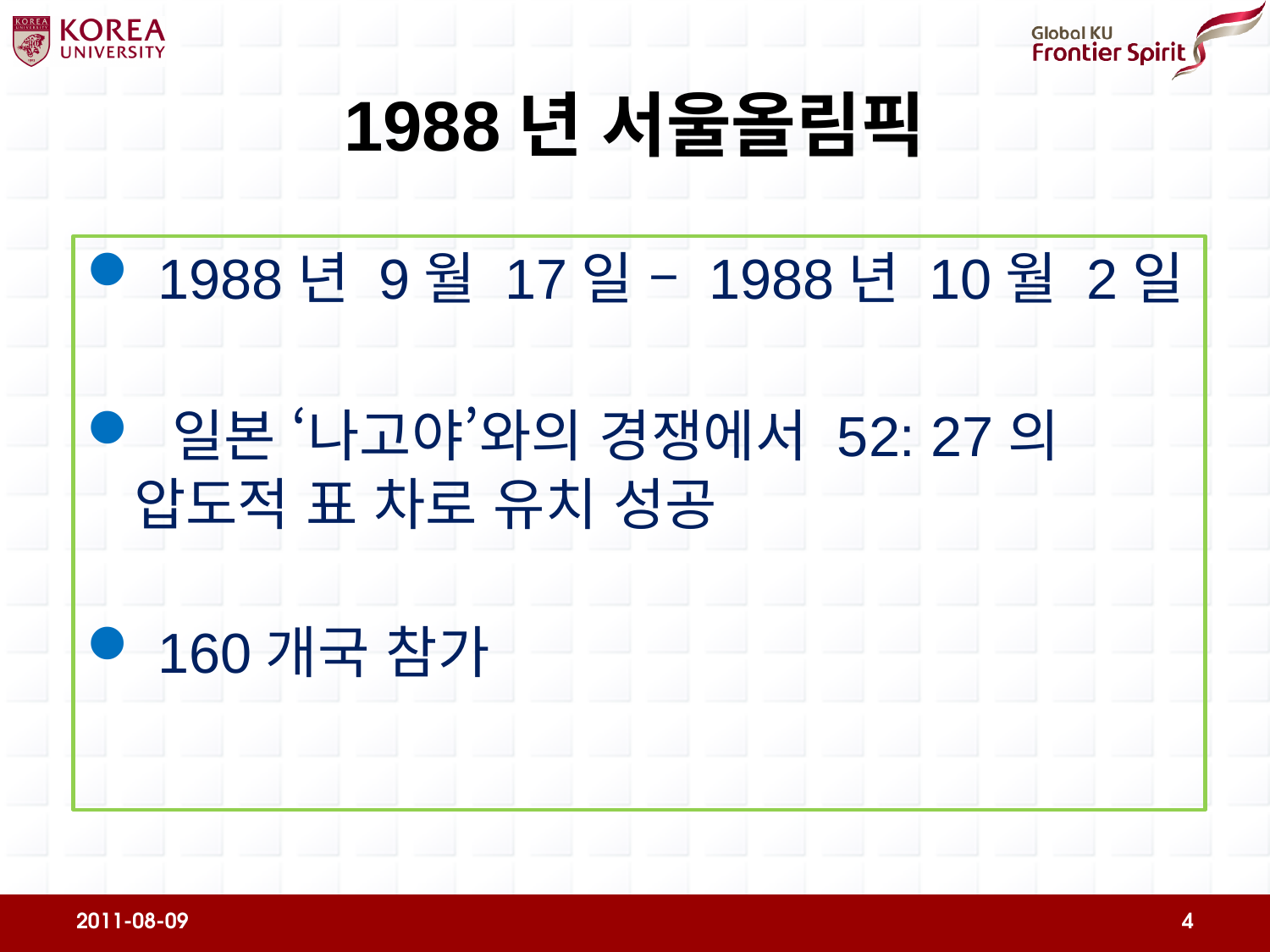

# 1988년 서울올림픽
 1988년 9월 17일 – 1988년 10월 2일

 일본 ‘나고야’와의 경쟁에서 52: 27의 압도적 표 차로 유치 성공

 160개국 참가

2011-08-09
4